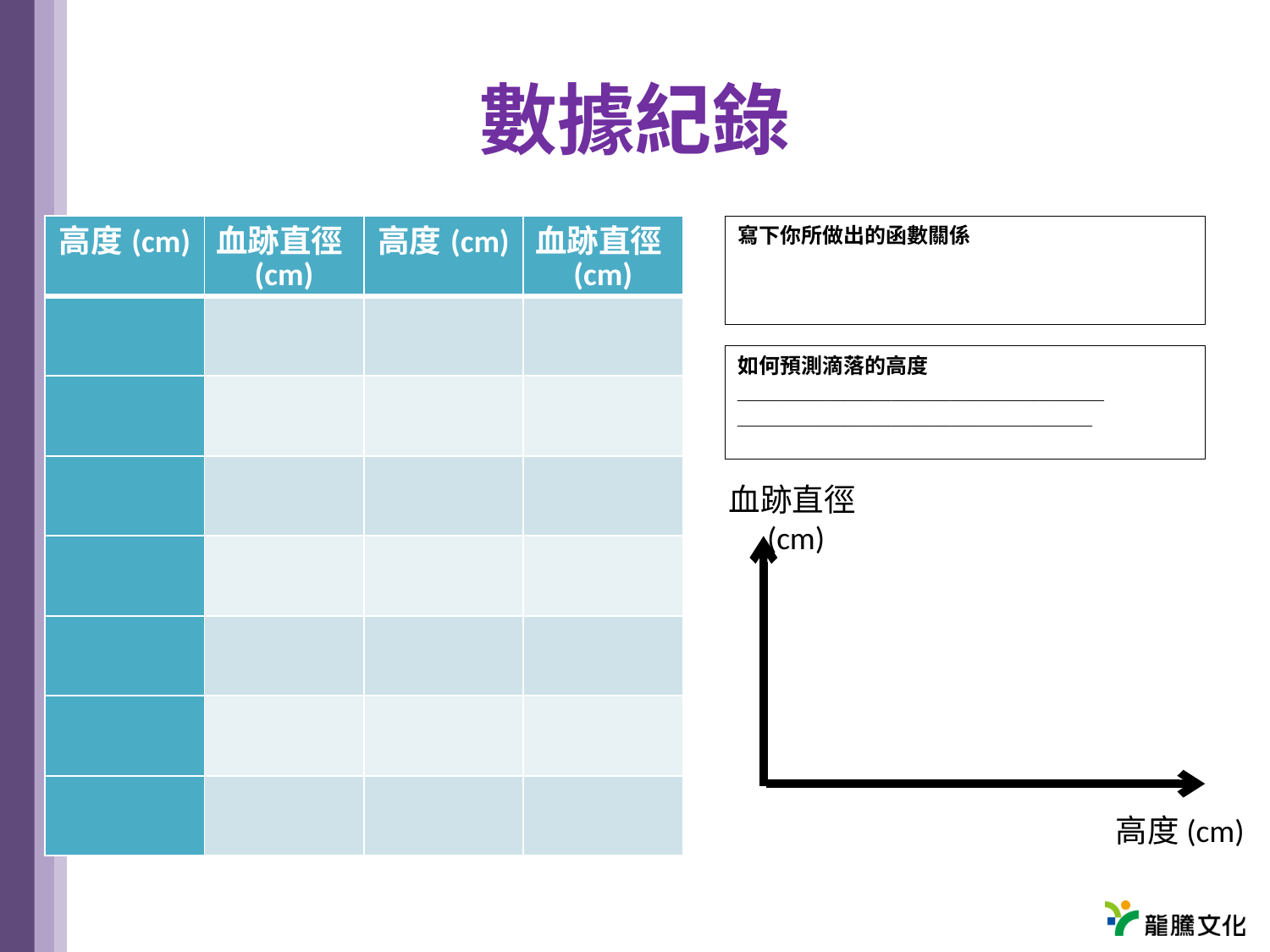

# 數據紀錄
| 高度(cm) | 血跡直徑(cm) | 高度(cm) | 血跡直徑(cm) |
| --- | --- | --- | --- |
|  |  |  |  |
|  |  |  |  |
|  |  |  |  |
|  |  |  |  |
|  |  |  |  |
|  |  |  |  |
|  |  |  |  |

寫下你所做出的函數關係
如何預測滴落的高度
_______________________________
______________________________

血跡直徑(cm)
高度(cm)